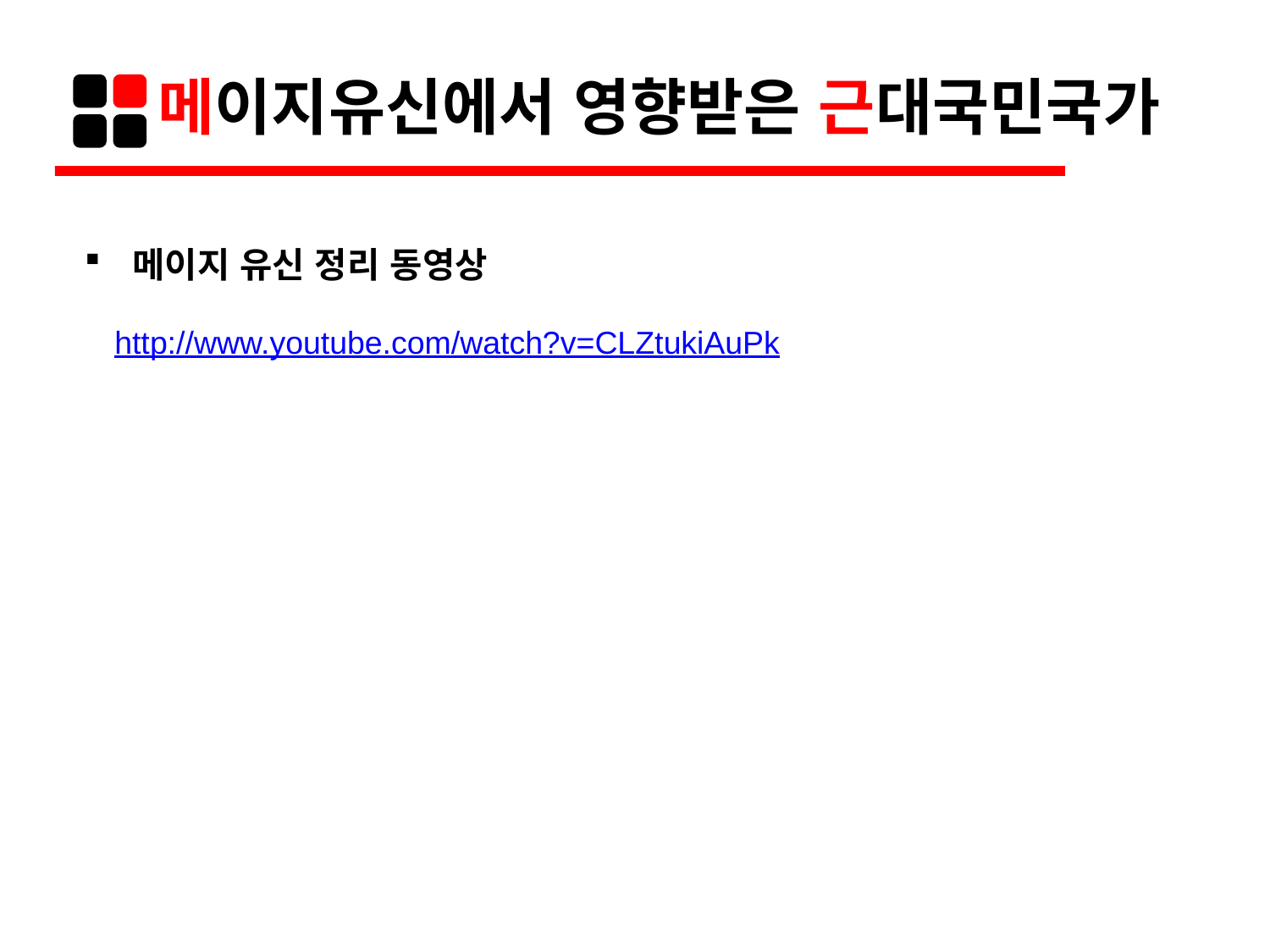

# 메이지유신에서 영향받은 근대국민국가

메이지 유신 정리 동영상

http://www.youtube.com/watch?v=CLZtukiAuPk